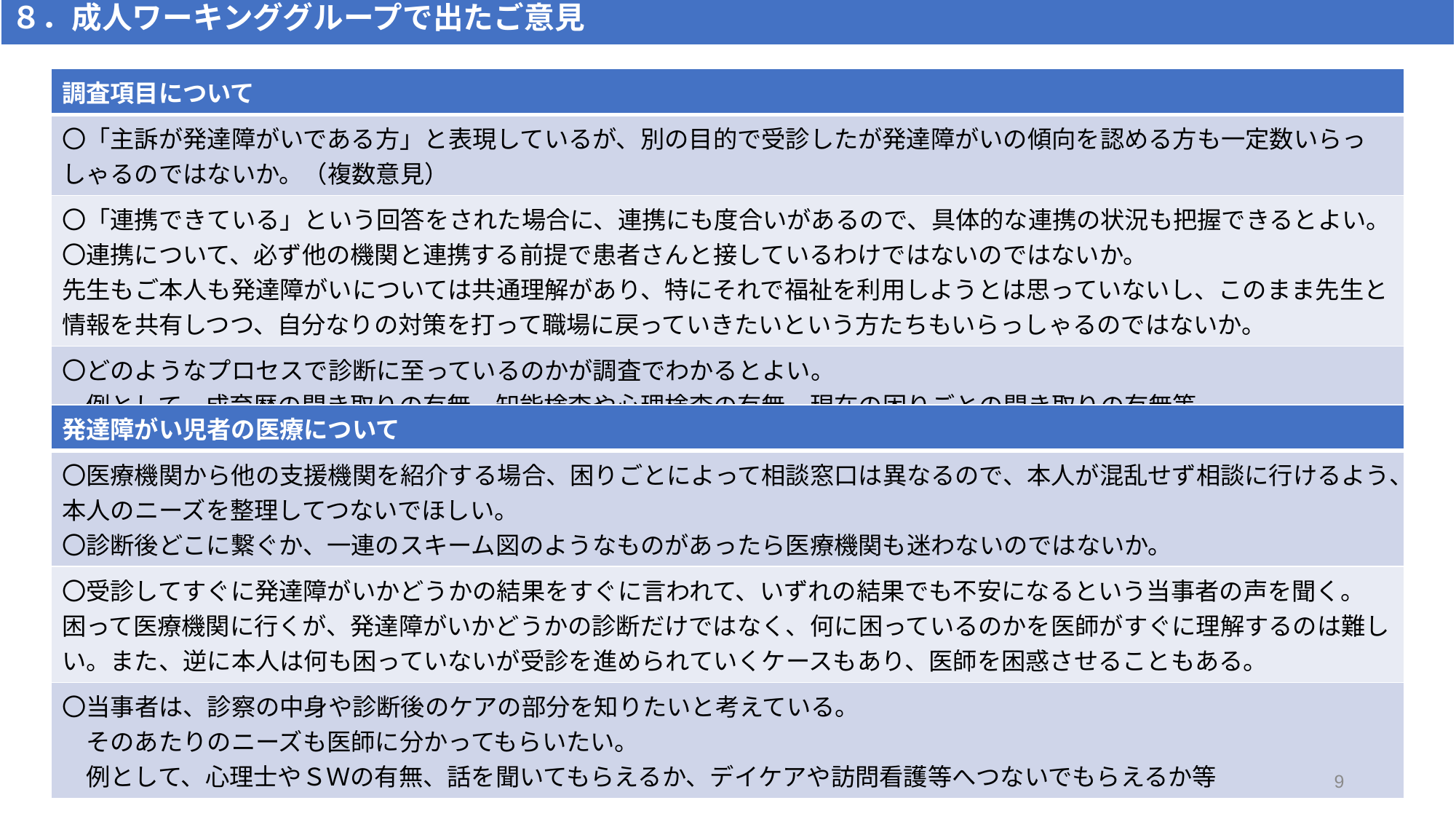

８．成人ワーキンググループで出たご意見
| 調査項目について |
| --- |
| 〇「主訴が発達障がいである方」と表現しているが、別の目的で受診したが発達障がいの傾向を認める方も一定数いらっしゃるのではないか。（複数意見） |
| 〇「連携できている」という回答をされた場合に、連携にも度合いがあるので、具体的な連携の状況も把握できるとよい。 〇連携について、必ず他の機関と連携する前提で患者さんと接しているわけではないのではないか。 先生もご本人も発達障がいについては共通理解があり、特にそれで福祉を利用しようとは思っていないし、このまま先生と情報を共有しつつ、自分なりの対策を打って職場に戻っていきたいという方たちもいらっしゃるのではないか。 |
| 〇どのようなプロセスで診断に至っているのかが調査でわかるとよい。 　例として、成育歴の聞き取りの有無、知能検査や心理検査の有無、現在の困りごとの聞き取りの有無等 |
| 発達障がい児者の医療について |
| --- |
| 〇医療機関から他の支援機関を紹介する場合、困りごとによって相談窓口は異なるので、本人が混乱せず相談に行けるよう、本人のニーズを整理してつないでほしい。 〇診断後どこに繋ぐか、一連のスキーム図のようなものがあったら医療機関も迷わないのではないか。 |
| 〇受診してすぐに発達障がいかどうかの結果をすぐに言われて、いずれの結果でも不安になるという当事者の声を聞く。 困って医療機関に行くが、発達障がいかどうかの診断だけではなく、何に困っているのかを医師がすぐに理解するのは難しい。また、逆に本人は何も困っていないが受診を進められていくケースもあり、医師を困惑させることもある。 |
| 〇当事者は、診察の中身や診断後のケアの部分を知りたいと考えている。 　そのあたりのニーズも医師に分かってもらいたい。 　例として、心理士やＳＷの有無、話を聞いてもらえるか、デイケアや訪問看護等へつないでもらえるか等 |
9